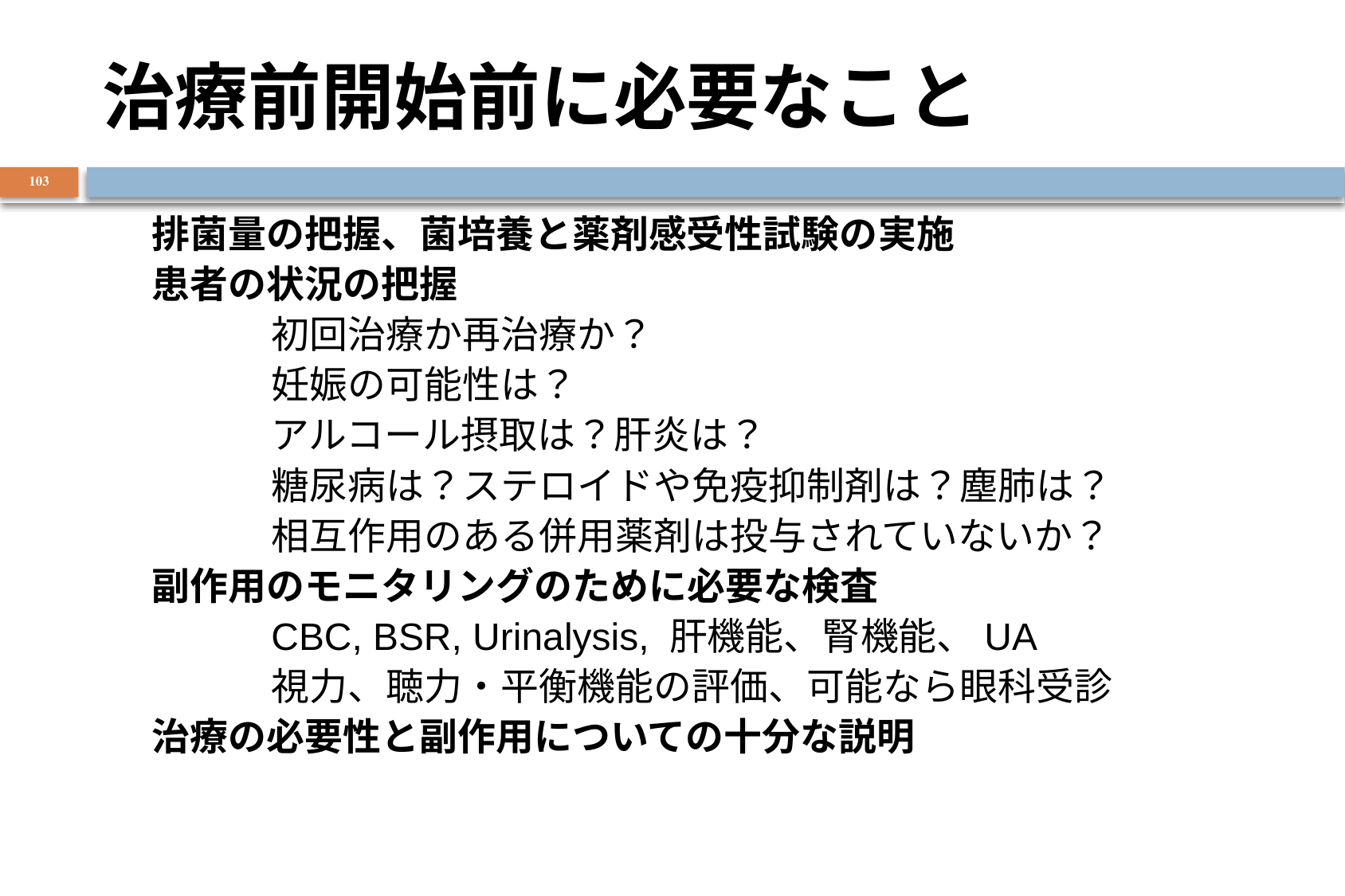

# 治療前開始前に必要なこと
103
排菌量の把握、菌培養と薬剤感受性試験の実施
患者の状況の把握
	初回治療か再治療か？
	妊娠の可能性は？
	アルコール摂取は？肝炎は？
	糖尿病は？ステロイドや免疫抑制剤は？塵肺は？
	相互作用のある併用薬剤は投与されていないか？
副作用のモニタリングのために必要な検査
	CBC, BSR, Urinalysis, 肝機能、腎機能、UA
	視力、聴力・平衡機能の評価、可能なら眼科受診
治療の必要性と副作用についての十分な説明